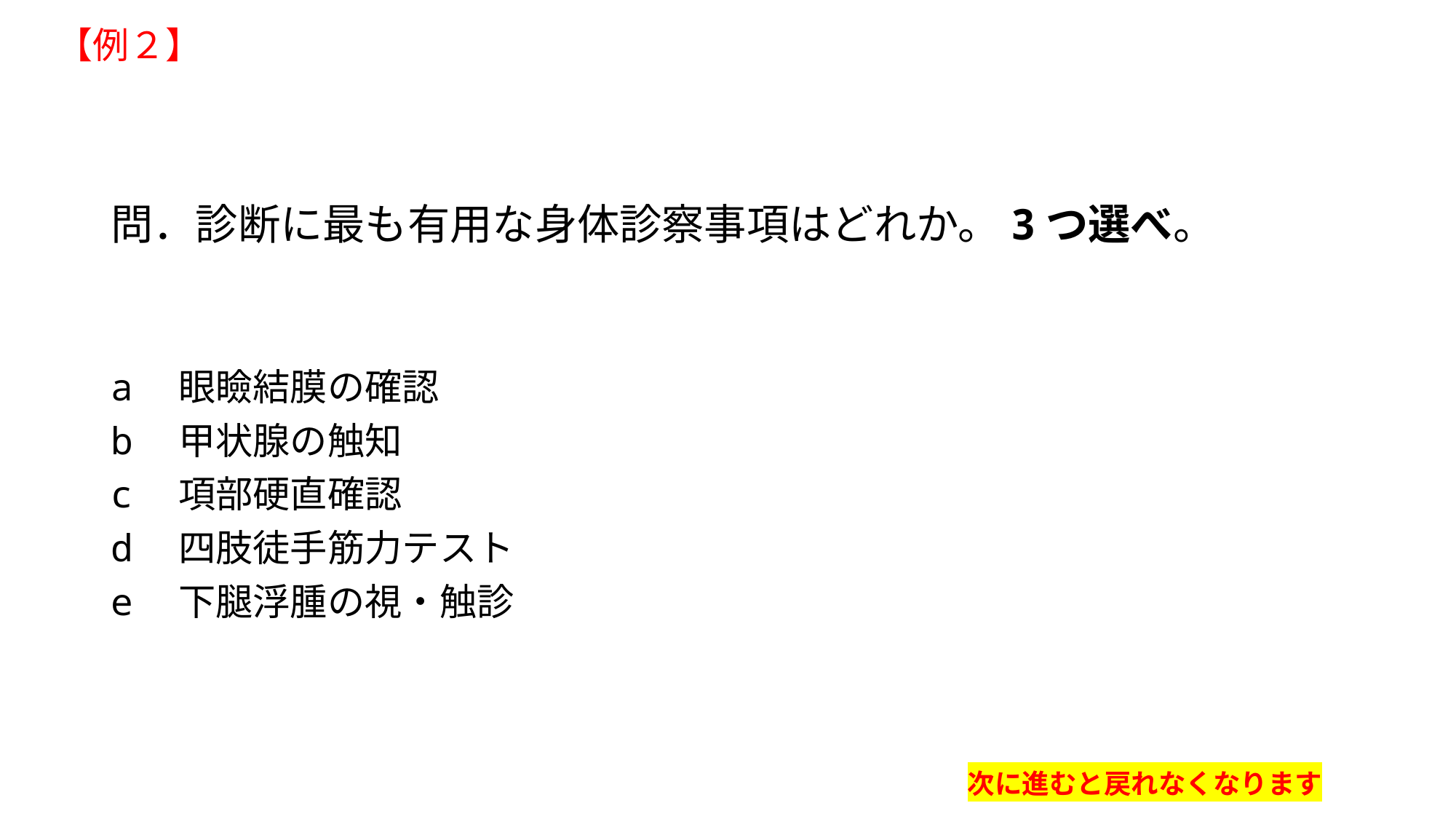

【例２】
# 問．診断に最も有用な身体診察事項はどれか。3つ選べ。

a　眼瞼結膜の確認
b　甲状腺の触知
c　項部硬直確認
d　四肢徒手筋力テスト
e　下腿浮腫の視・触診

次に進むと戻れなくなります